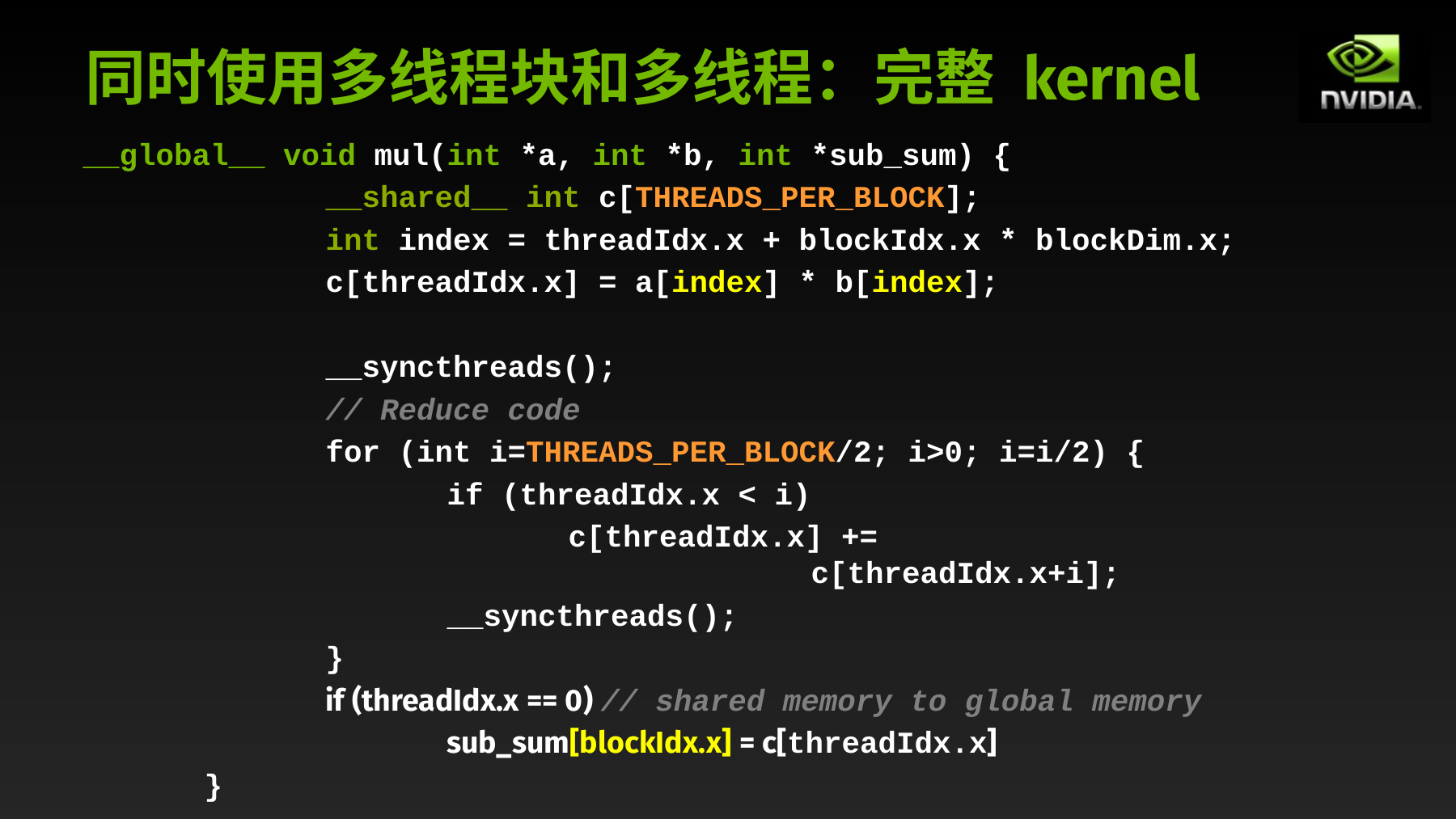

# 同时使用多线程块和多线程：完整 kernel
__global__ void mul(int *a, int *b, int *sub_sum) {
		__shared__ int c[THREADS_PER_BLOCK];
		int index = threadIdx.x + blockIdx.x * blockDim.x;
		c[threadIdx.x] = a[index] * b[index];

		__syncthreads();
		// Reduce code
		for (int i=THREADS_PER_BLOCK/2; i>0; i=i/2) {
			if (threadIdx.x < i)
				c[threadIdx.x] += 											c[threadIdx.x+i];
			__syncthreads();
		}
		if (threadIdx.x == 0) // shared memory to global memory
			sub_sum[blockIdx.x] = c[threadIdx.x]
	}